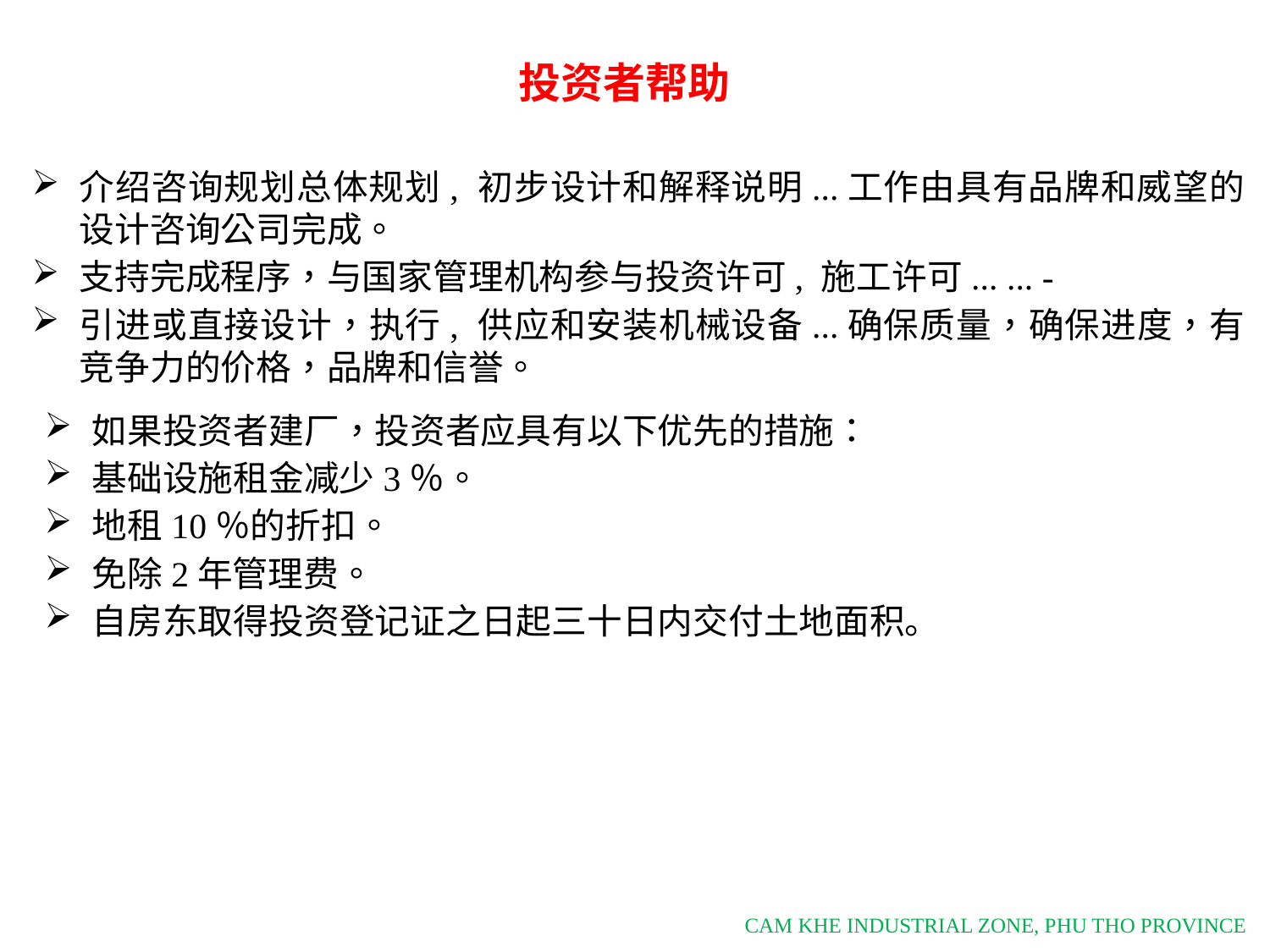

投资者帮助
介绍咨询规划总体规划, 初步设计和解释说明...工作由具有品牌和威望的设计咨询公司完成。
支持完成程序，与国家管理机构参与投资许可, 施工许可... ... -
引进或直接设计，执行, 供应和安装机械设备...确保质量，确保进度，有竞争力的价格，品牌和信誉。

如果投资者建厂，投资者应具有以下优先的措施：
基础设施租金减少3％。
地租10％的折扣。
免除2年管理费。
自房东取得投资登记证之日起三十日内交付土地面积。
CAM KHE INDUSTRIAL ZONE, PHU THO PROVINCE